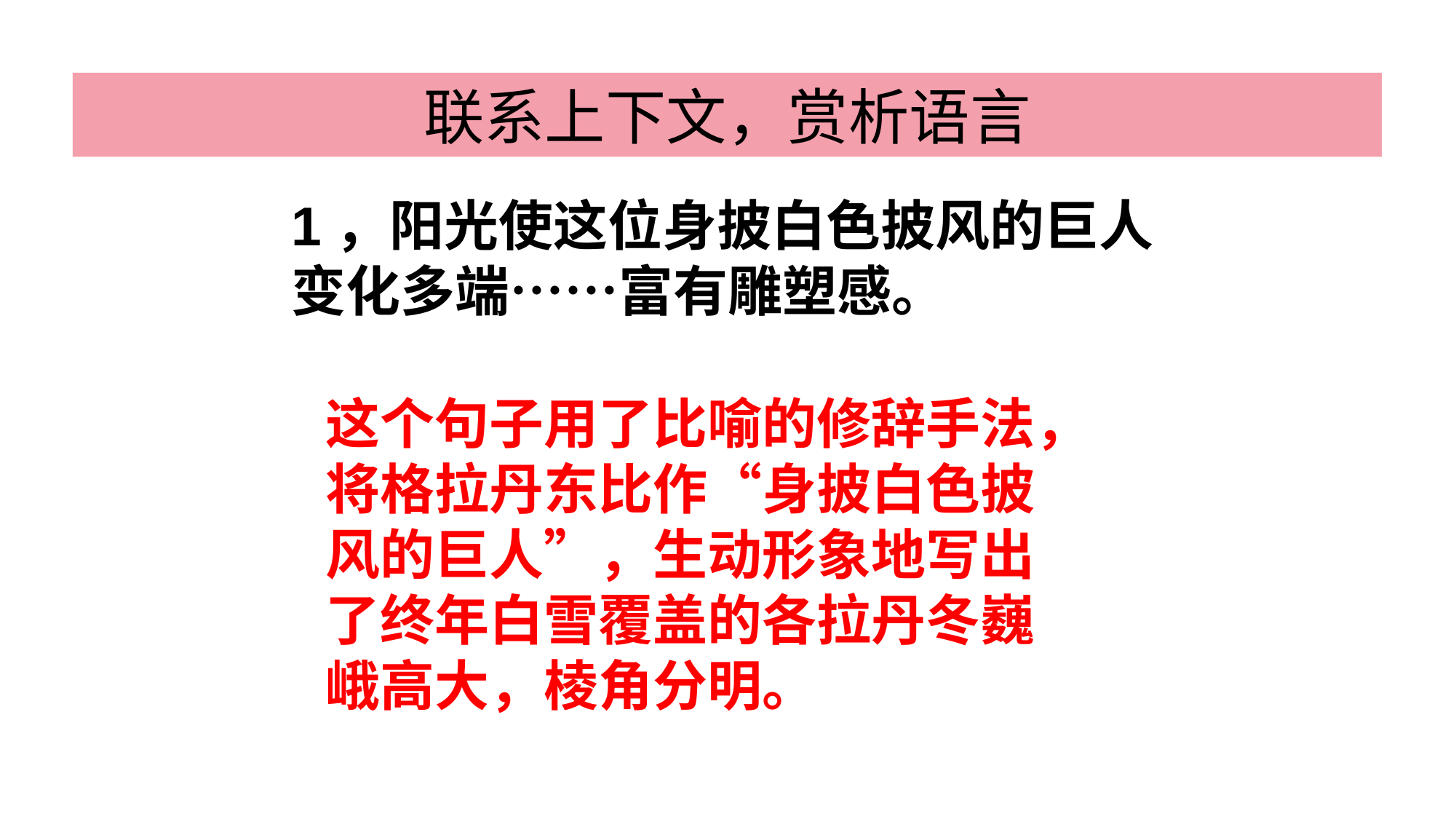

# 联系上下文，赏析语言
1，阳光使这位身披白色披风的巨人变化多端……富有雕塑感。
这个句子用了比喻的修辞手法，将格拉丹东比作“身披白色披风的巨人”，生动形象地写出了终年白雪覆盖的各拉丹冬巍峨高大，棱角分明。